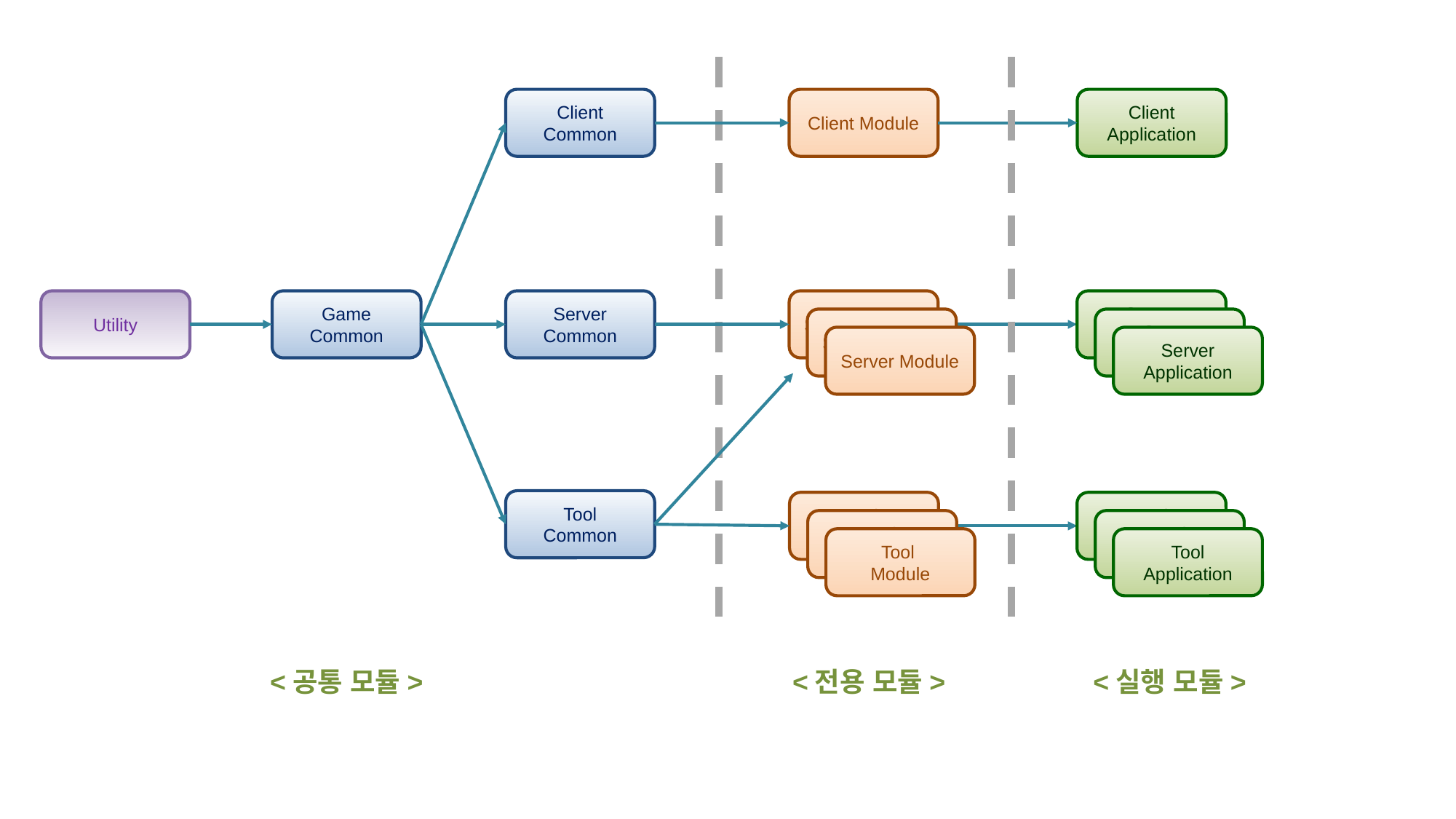

Client
Common
Client Module
Client Application
Utility
Game
Common
Server
Common
Server Module
Server Application
Server Module
Server Application
Server Module
Server Application
Tool
Common
Tool Application
Tool
Module
Tool Application
Tool
Module
Tool Application
Tool
Module
<공통 모듈>
<실행 모듈>
<전용 모듈>